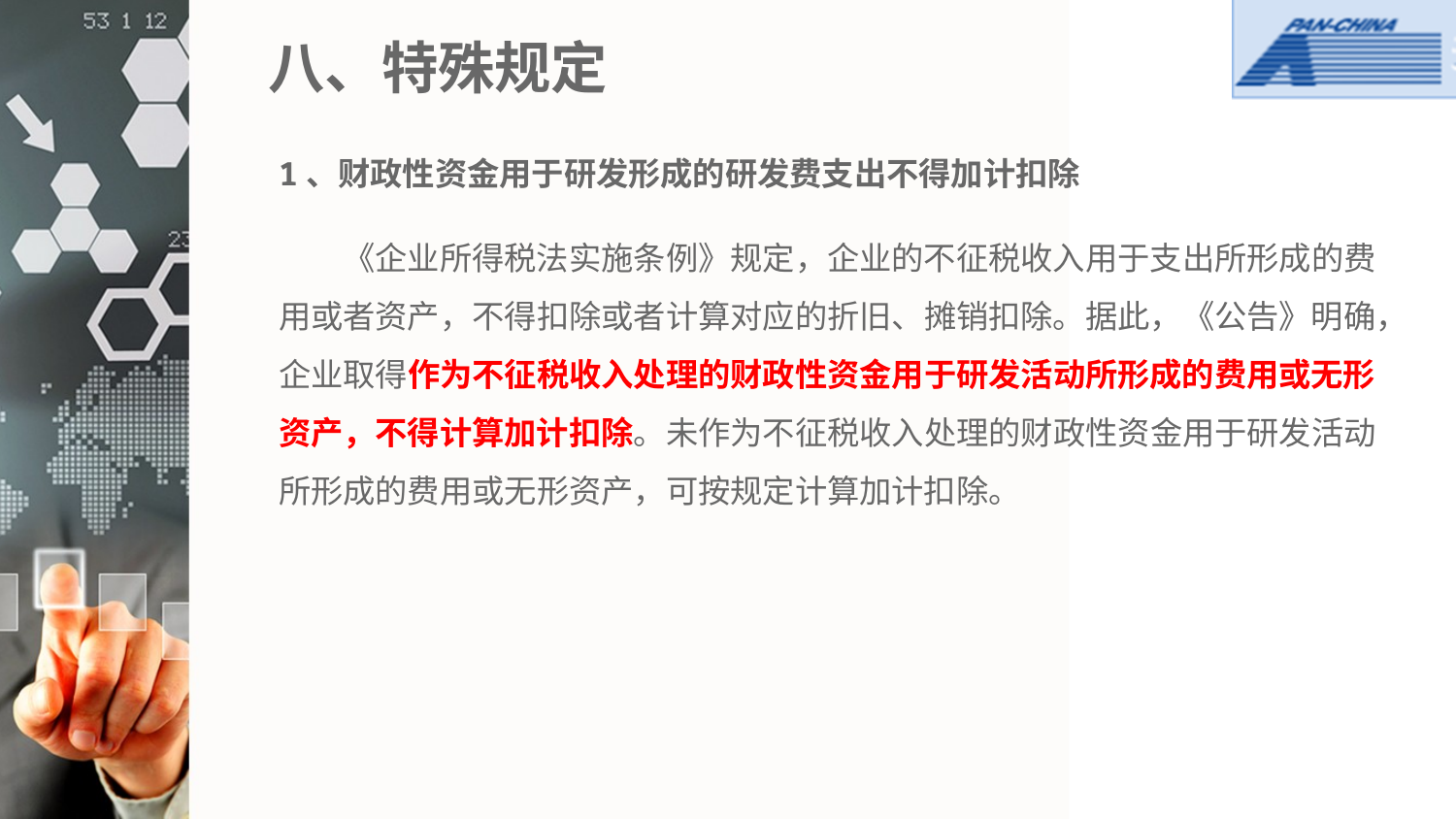

# 八、特殊规定
1、财政性资金用于研发形成的研发费支出不得加计扣除
　　《企业所得税法实施条例》规定，企业的不征税收入用于支出所形成的费用或者资产，不得扣除或者计算对应的折旧、摊销扣除。据此，《公告》明确，企业取得作为不征税收入处理的财政性资金用于研发活动所形成的费用或无形资产，不得计算加计扣除。未作为不征税收入处理的财政性资金用于研发活动所形成的费用或无形资产，可按规定计算加计扣除。